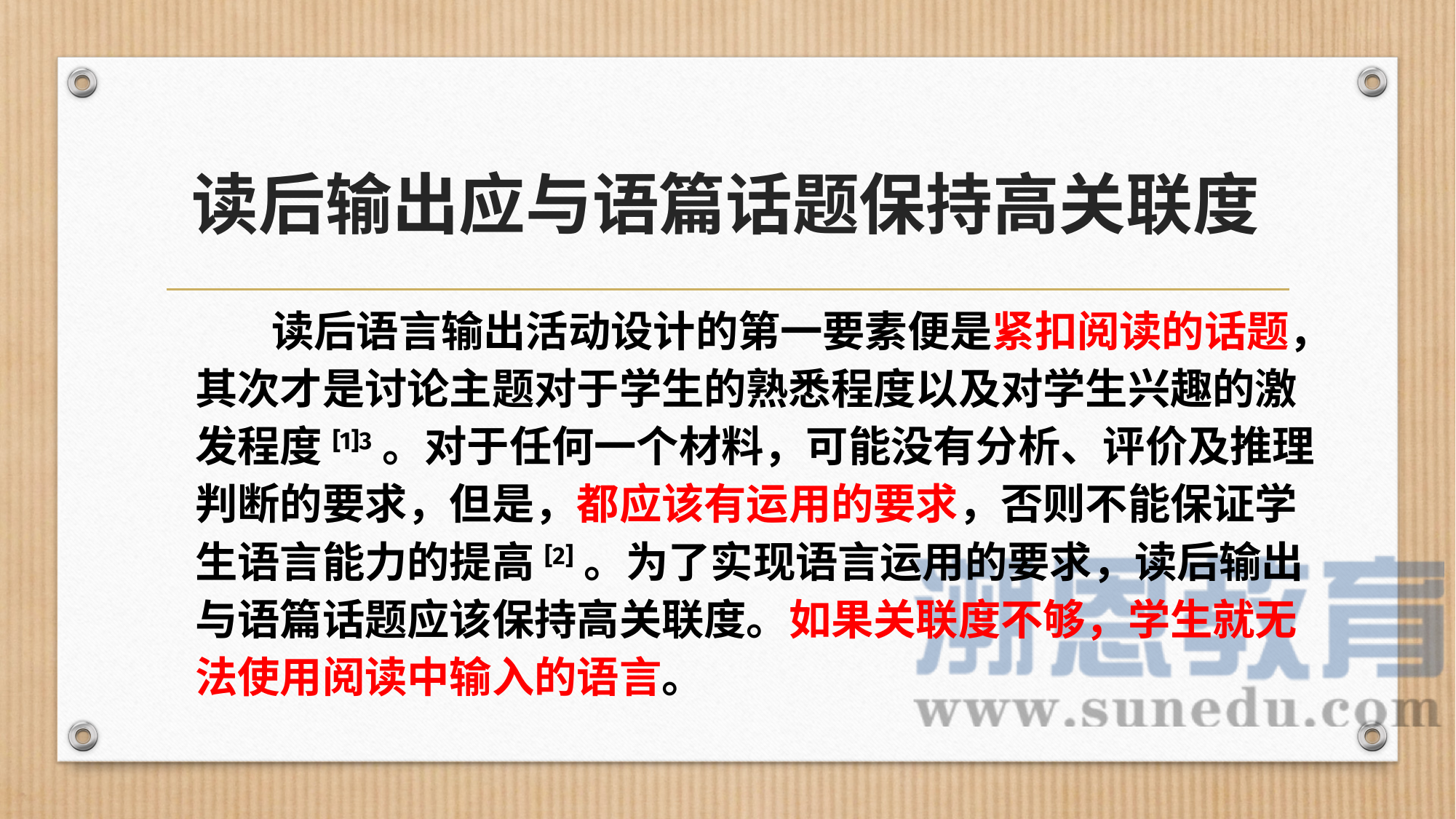

# 读后输出应与语篇话题保持高关联度
       读后语言输出活动设计的第一要素便是紧扣阅读的话题，
其次才是讨论主题对于学生的熟悉程度以及对学生兴趣的激
发程度[1]3。对于任何一个材料，可能没有分析、评价及推理
判断的要求，但是，都应该有运用的要求，否则不能保证学
生语言能力的提高[2]。为了实现语言运用的要求，读后输出
与语篇话题应该保持高关联度。如果关联度不够，学生就无
法使用阅读中输入的语言。